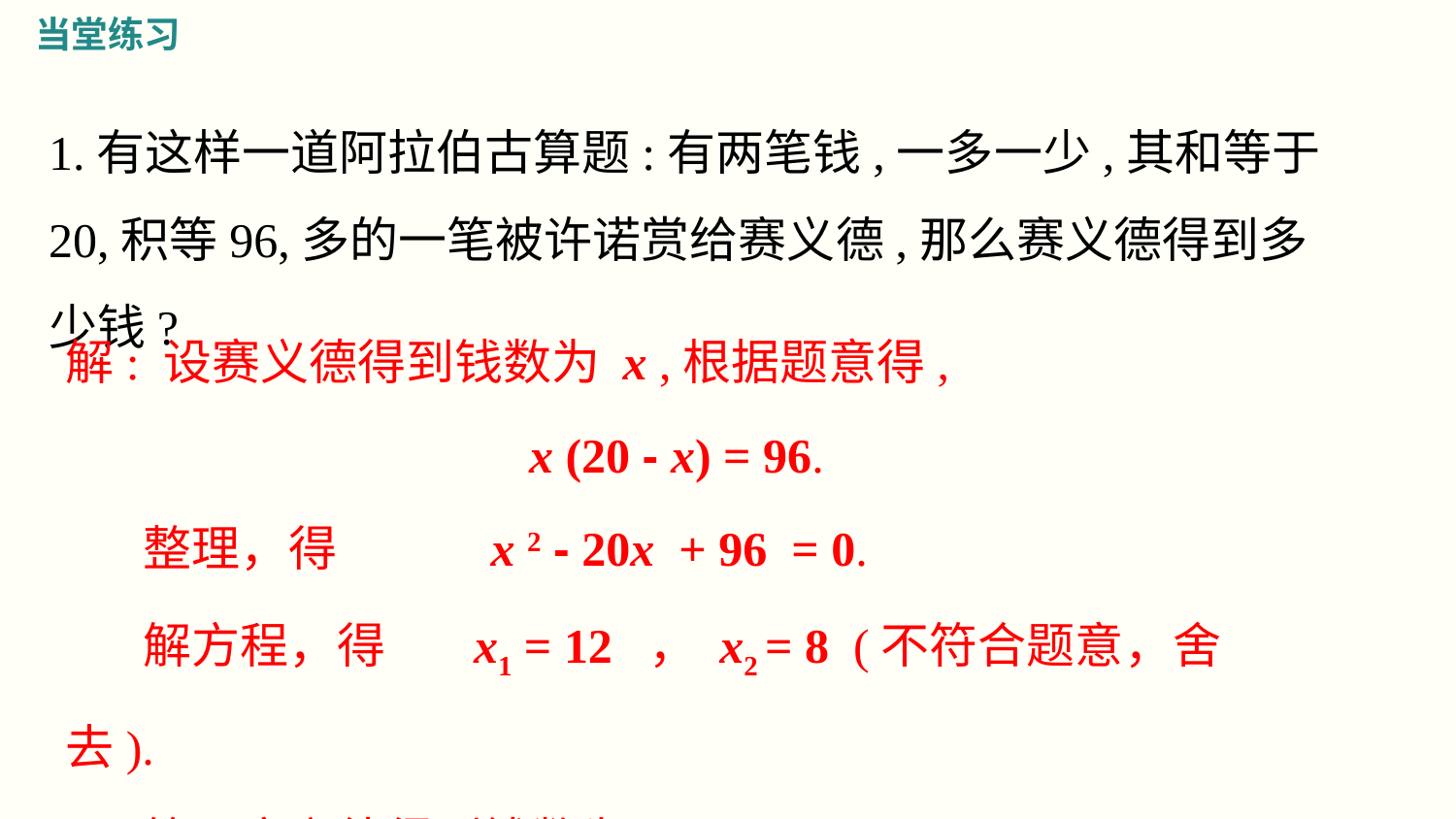

当堂练习
1.有这样一道阿拉伯古算题:有两笔钱,一多一少,其和等于20,积等96,多的一笔被许诺赏给赛义德,那么赛义德得到多少钱?
解: 设赛义德得到钱数为 x ,根据题意得,
x (20 - x) = 96.
      整理，得             x 2 - 20x  + 96  = 0.
      解方程，得       x1 = 12  ， x2 = 8  (不符合题意，舍去).
      答：赛义德得到钱数为 12.